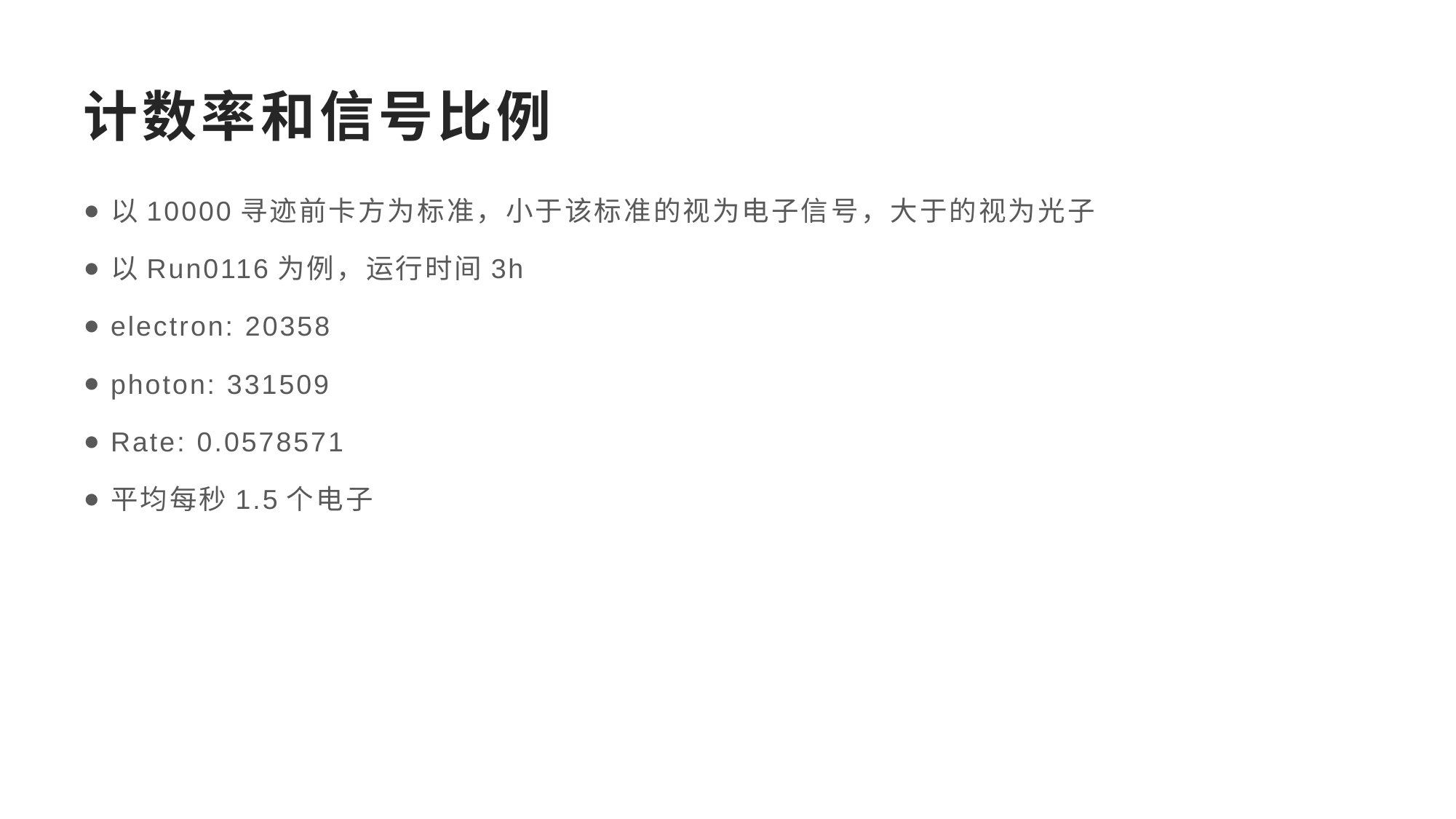

# 计数率和信号比例
以10000寻迹前卡方为标准，小于该标准的视为电子信号，大于的视为光子
以Run0116为例，运行时间3h
electron: 20358
photon: 331509
Rate: 0.0578571
平均每秒1.5个电子